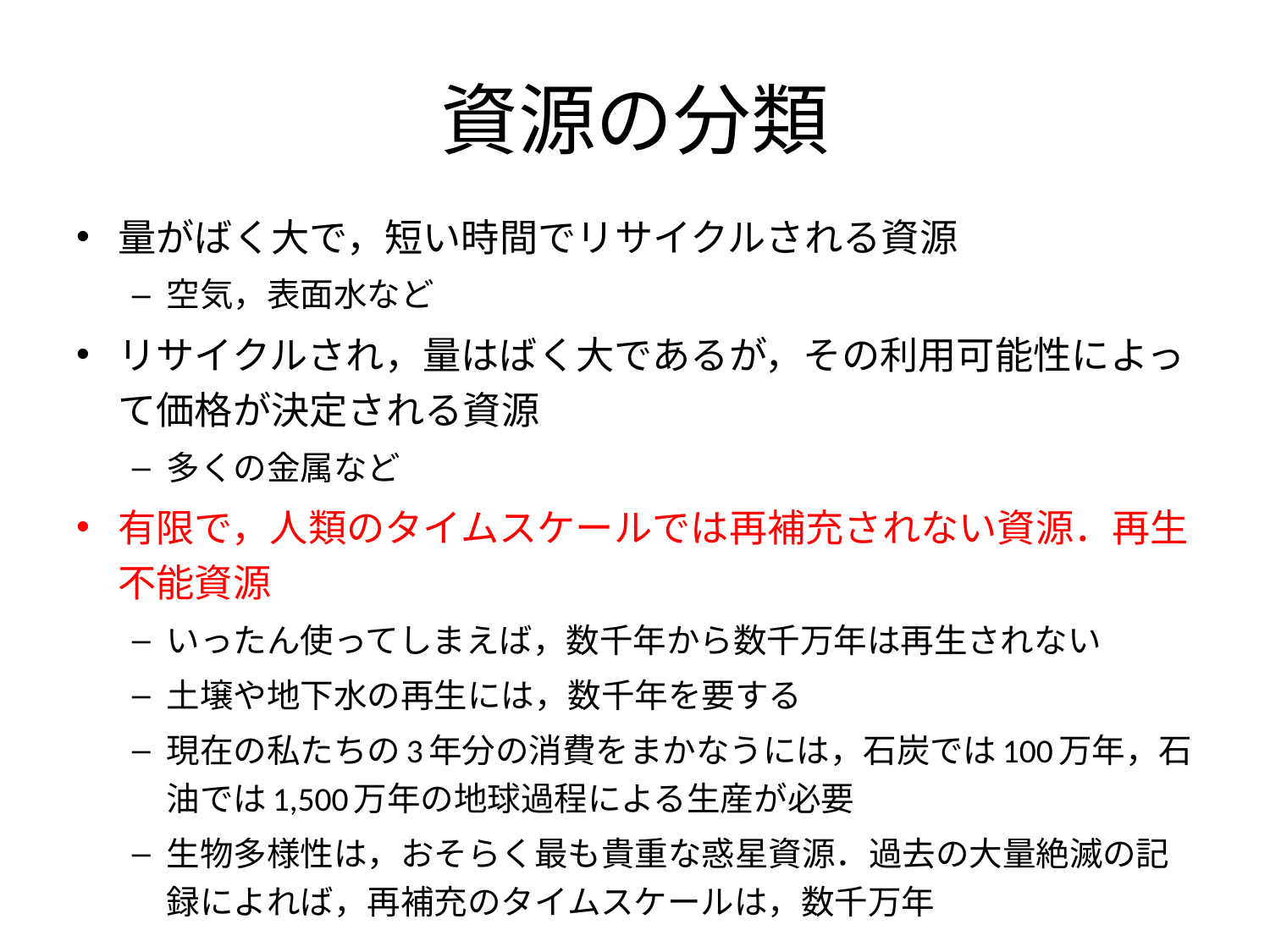

# 資源の分類
量がばく大で，短い時間でリサイクルされる資源
空気，表面水など
リサイクルされ，量はばく大であるが，その利用可能性によって価格が決定される資源
多くの金属など
有限で，人類のタイムスケールでは再補充されない資源．再生不能資源
いったん使ってしまえば，数千年から数千万年は再生されない
土壌や地下水の再生には，数千年を要する
現在の私たちの3年分の消費をまかなうには，石炭では100万年，石油では1,500万年の地球過程による生産が必要
生物多様性は，おそらく最も貴重な惑星資源．過去の大量絶滅の記録によれば，再補充のタイムスケールは，数千万年